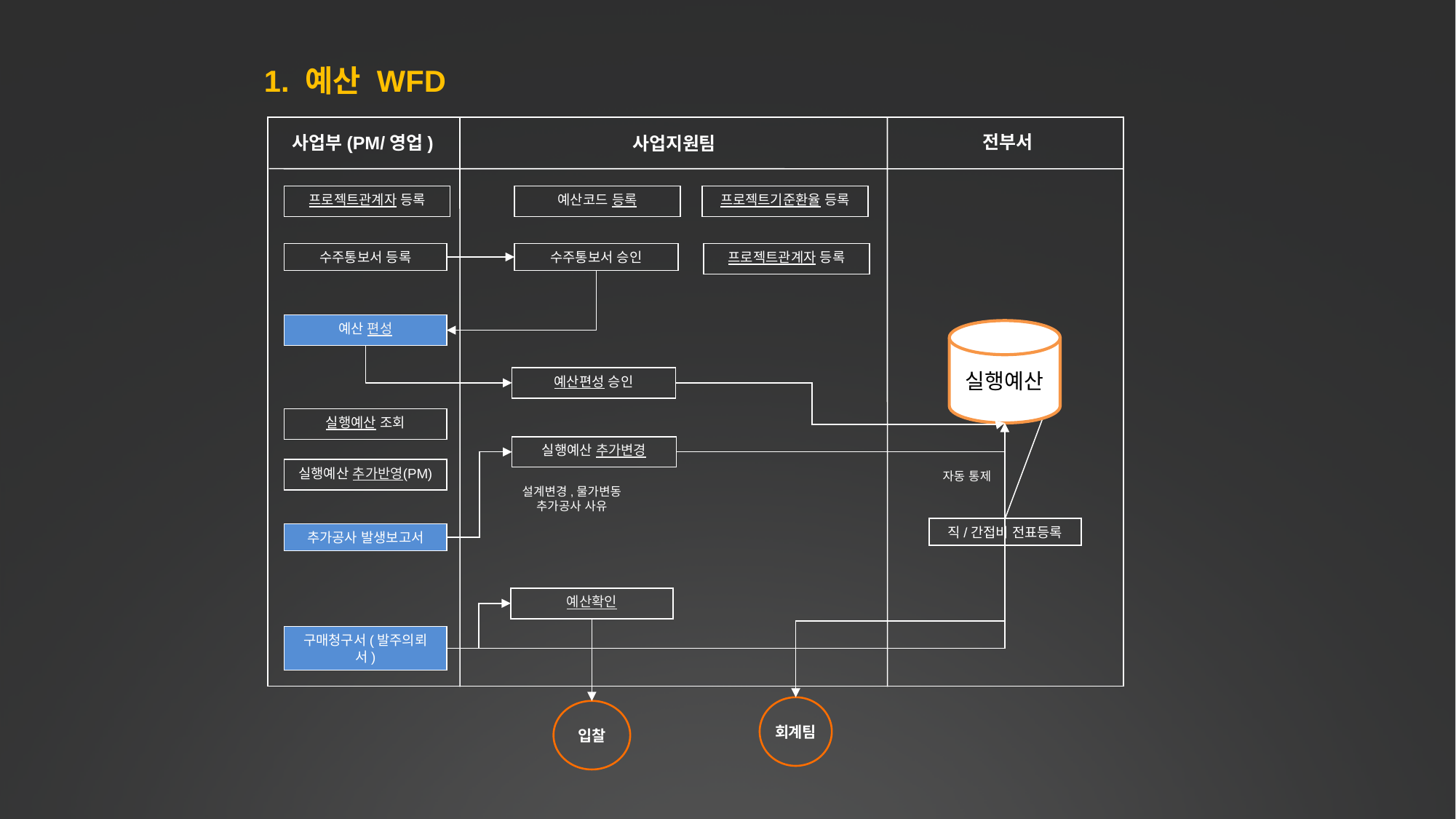

1. 예산 WFD

전부서
사업부(PM/영업)
사업지원팀

프로젝트관계자 등록
예산코드 등록
프로젝트기준환율 등록
수주통보서 등록
수주통보서 승인
프로젝트관계자 등록
예산 편성
실행예산
예산편성 승인
실행예산 조회
실행예산 추가변경
실행예산 추가반영(PM)
자동 통제
설계변경,물가변동
추가공사 사유
직/간접비 전표등록
추가공사 발생보고서
예산확인
구매청구서(발주의뢰서)
회계팀
입찰